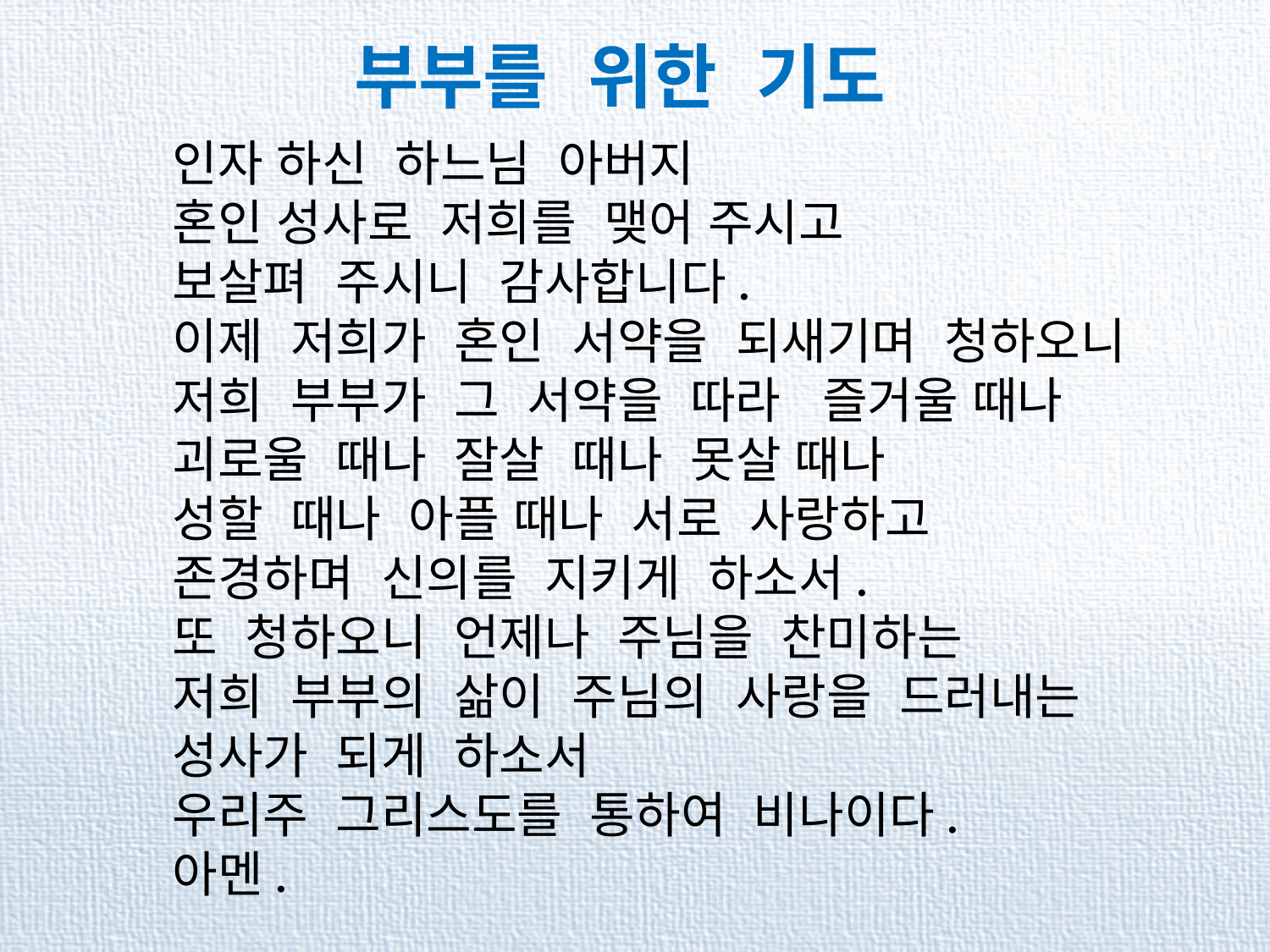

부부를  위한  기도
인자 하신  하느님  아버지
혼인 성사로  저희를  맺어 주시고
보살펴  주시니  감사합니다.
이제  저희가  혼인  서약을  되새기며  청하오니
저희  부부가  그  서약을  따라   즐거울 때나
괴로울  때나  잘살  때나  못살 때나
성할  때나  아플 때나  서로  사랑하고
존경하며  신의를  지키게  하소서.
또  청하오니  언제나  주님을  찬미하는
저희  부부의  삶이  주님의  사랑을  드러내는
성사가  되게  하소서
우리주  그리스도를  통하여  비나이다.
아멘.